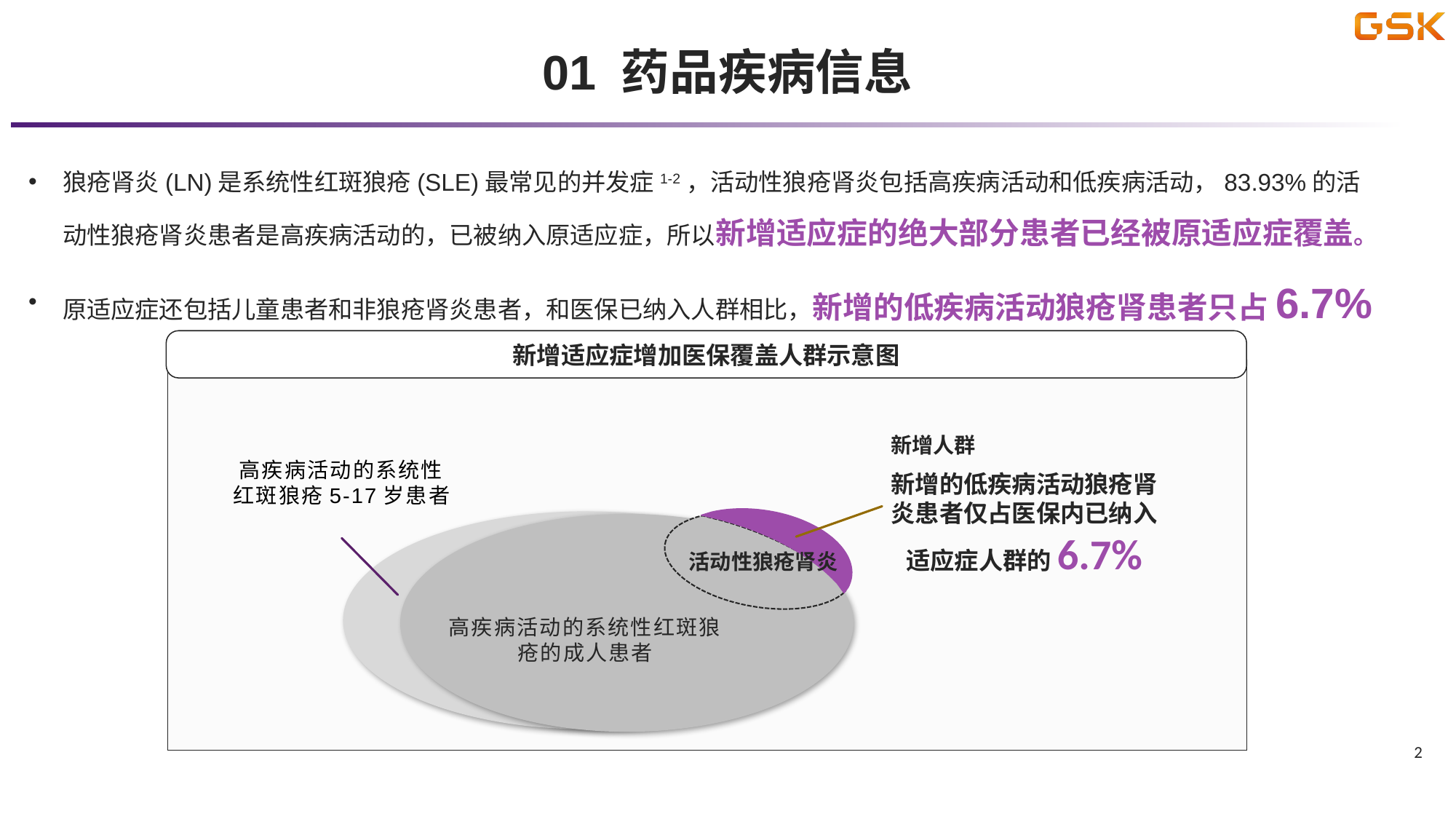

01 药品疾病信息

狼疮肾炎(LN)是系统性红斑狼疮(SLE)最常见的并发症1-2，活动性狼疮肾炎包括高疾病活动和低疾病活动，83.93%的活动性狼疮肾炎患者是高疾病活动的，已被纳入原适应症，所以新增适应症的绝大部分患者已经被原适应症覆盖。
原适应症还包括儿童患者和非狼疮肾炎患者，和医保已纳入人群相比，新增的低疾病活动狼疮肾患者只占6.7%
新增适应症增加医保覆盖人群示意图

高疾病活动的系统性红斑狼疮5-17岁患者

高疾病活动的系统性红斑狼疮的成人患者
新增人群

活动性狼疮肾炎
新增的低疾病活动狼疮肾炎患者仅占医保内已纳入适应症人群的6.7%
2